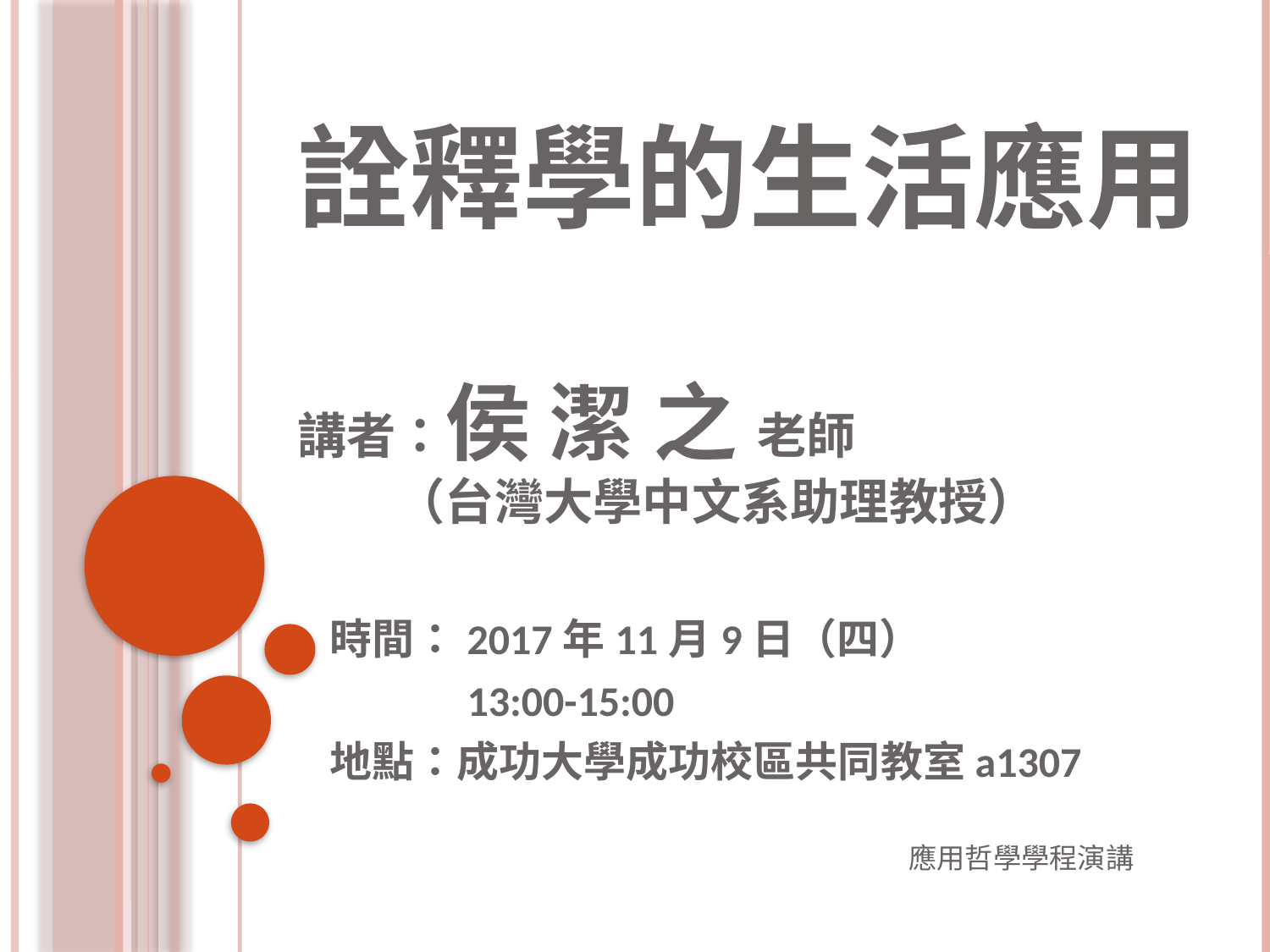

# 詮釋學的生活應用 講者：侯 潔 之 老師 　　（台灣大學中文系助理教授）
時間：2017年11月9日（四）
　　　13:00-15:00
地點：成功大學成功校區共同教室a1307

應用哲學學程演講